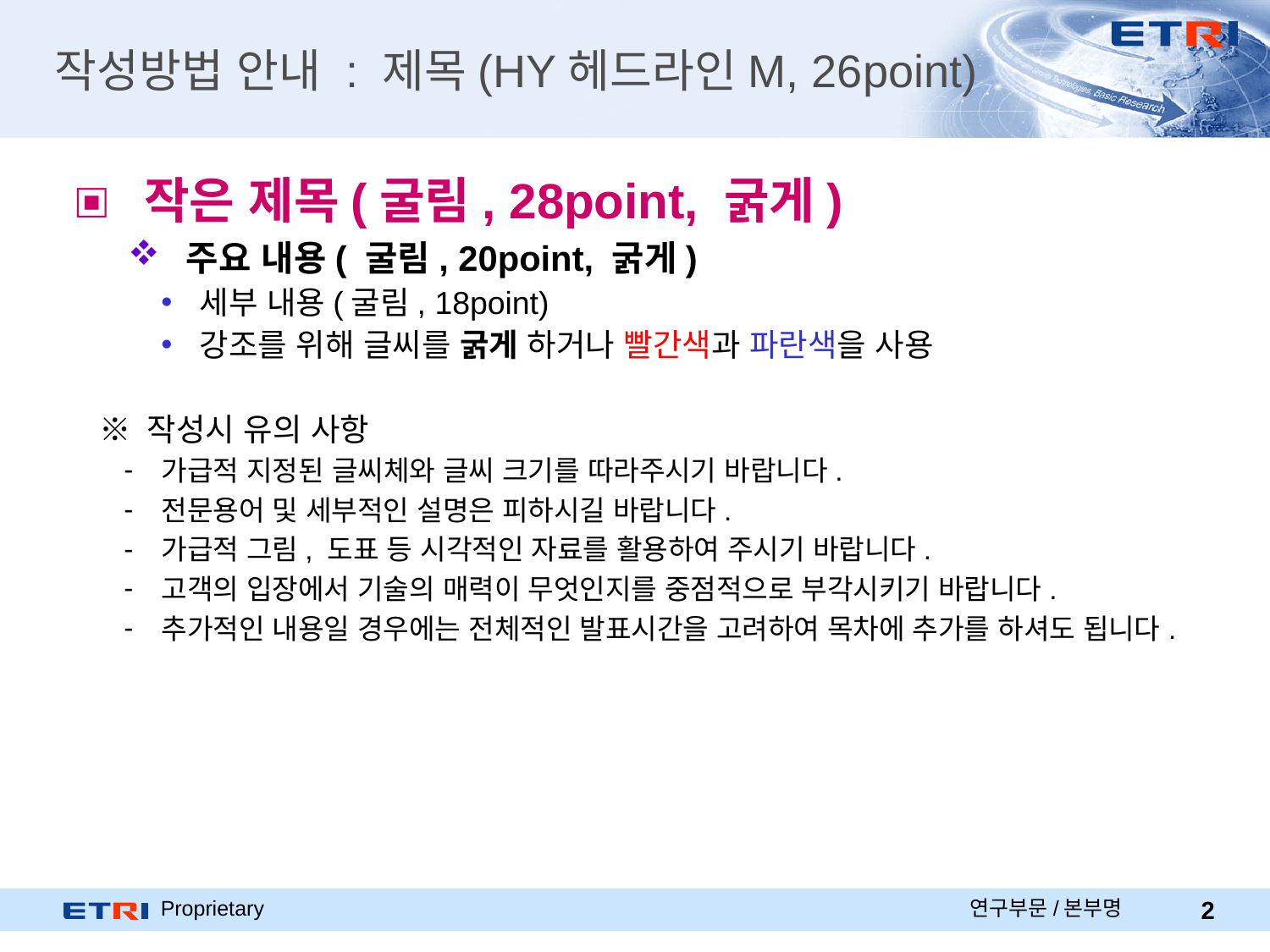

작성방법 안내 : 제목(HY헤드라인M, 26point)
 작은 제목(굴림, 28point, 굵게)
 주요 내용( 굴림, 20point, 굵게)
세부 내용(굴림, 18point)
강조를 위해 글씨를 굵게 하거나 빨간색과 파란색을 사용

※ 작성시 유의 사항
가급적 지정된 글씨체와 글씨 크기를 따라주시기 바랍니다.
전문용어 및 세부적인 설명은 피하시길 바랍니다.
가급적 그림, 도표 등 시각적인 자료를 활용하여 주시기 바랍니다.
고객의 입장에서 기술의 매력이 무엇인지를 중점적으로 부각시키기 바랍니다.
추가적인 내용일 경우에는 전체적인 발표시간을 고려하여 목차에 추가를 하셔도 됩니다.
연구부문/본부명
2